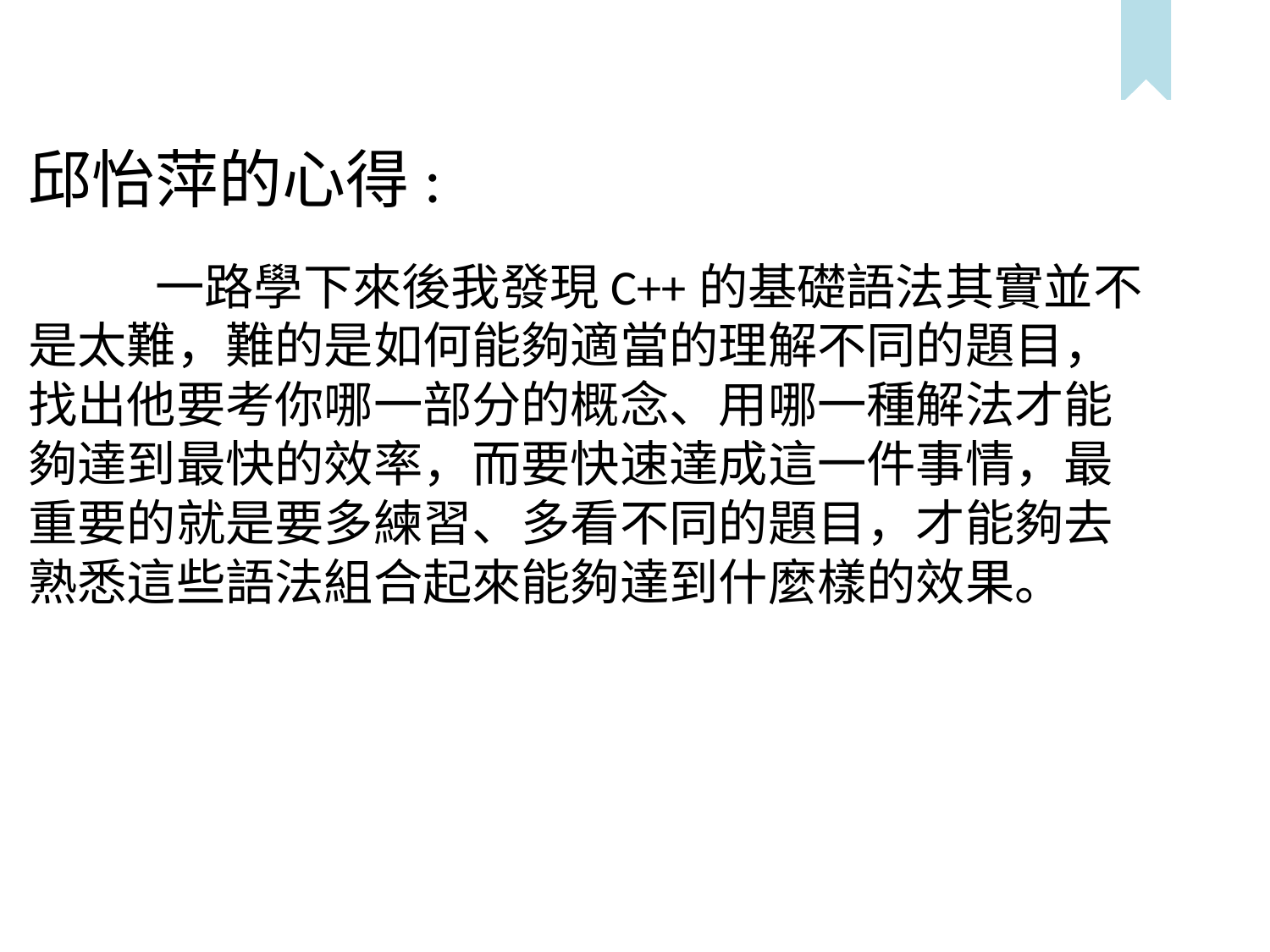

邱怡萍的心得:
	一路學下來後我發現C++的基礎語法其實並不是太難，難的是如何能夠適當的理解不同的題目，找出他要考你哪一部分的概念、用哪一種解法才能夠達到最快的效率，而要快速達成這一件事情，最重要的就是要多練習、多看不同的題目，才能夠去熟悉這些語法組合起來能夠達到什麼樣的效果。